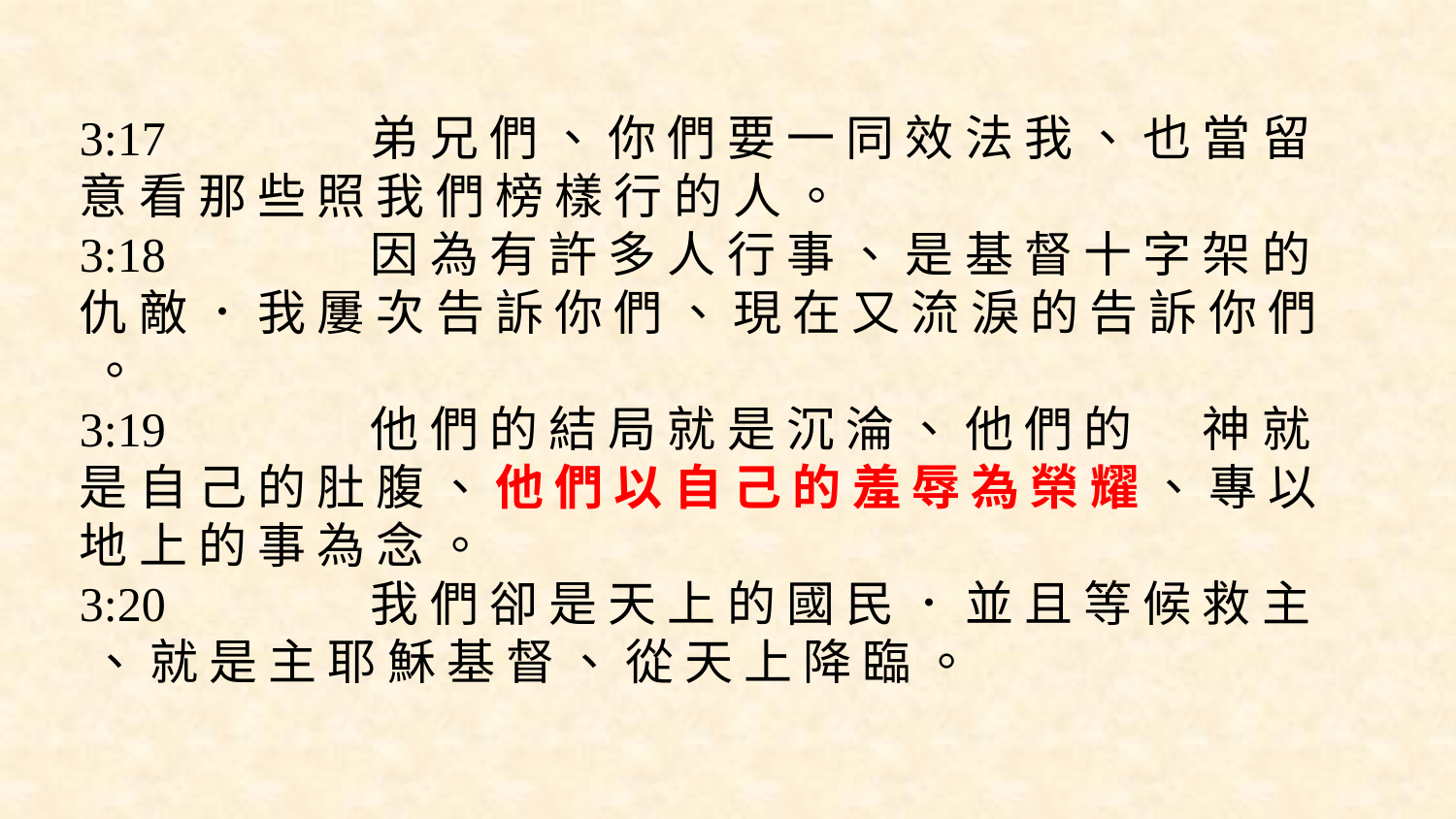

3:17	  	弟 兄 們 、 你 們 要 一 同 效 法 我 、 也 當 留 意 看 那 些 照 我 們 榜 樣 行 的 人 。
3:18	  	因 為 有 許 多 人 行 事 、 是 基 督 十 字 架 的 仇 敵 ． 我 屢 次 告 訴 你 們 、 現 在 又 流 淚 的 告 訴 你 們 。
3:19	  	他 們 的 結 局 就 是 沉 淪 、 他 們 的 　 神 就 是 自 己 的 肚 腹 、 他 們 以 自 己 的 羞 辱 為 榮 耀 、 專 以 地 上 的 事 為 念 。
3:20	  	我 們 卻 是 天 上 的 國 民 ． 並 且 等 候 救 主 、 就 是 主 耶 穌 基 督 、 從 天 上 降 臨 。